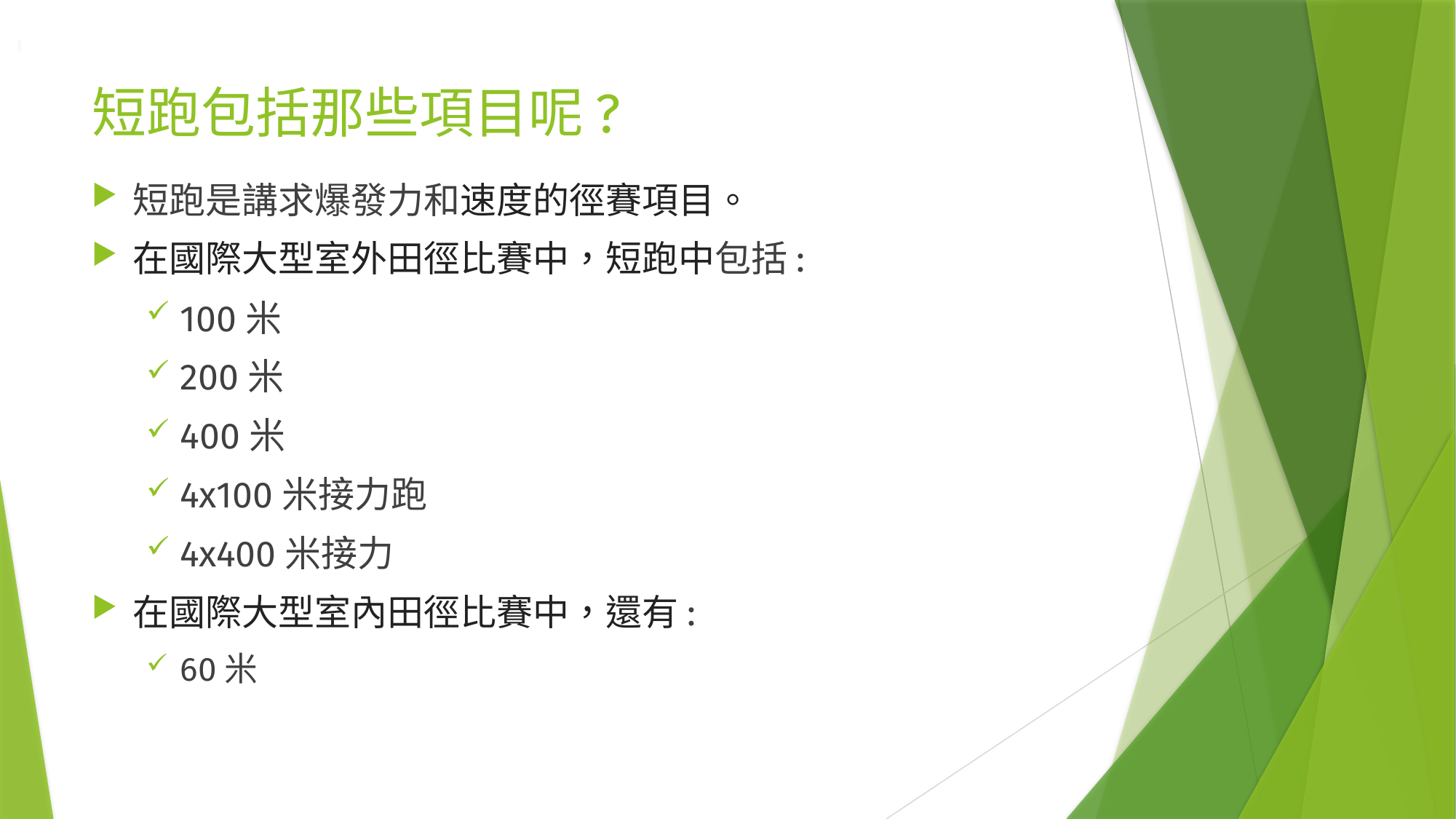

# 短跑包括那些項目呢?
短跑是講求爆發力和速度的徑賽項目。
在國際大型室外田徑比賽中，短跑中包括:
100米
200米
400米
4x100米接力跑
4x400米接力
在國際大型室內田徑比賽中，還有:
60米